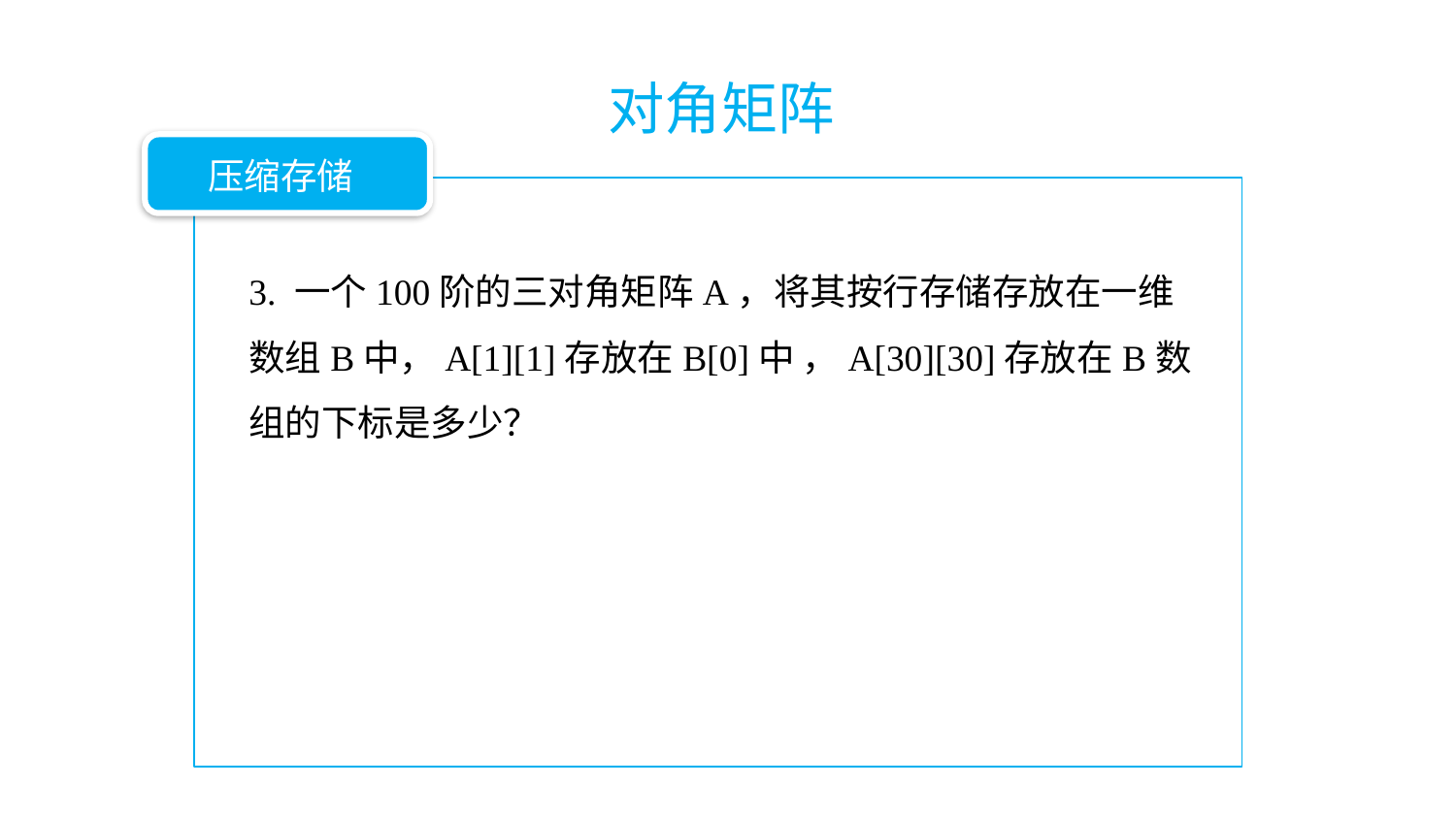

对角矩阵

压缩存储
3. 一个100阶的三对角矩阵A，将其按行存储存放在一维数组B中，A[1][1]存放在B[0]中 ，A[30][30]存放在B数组的下标是多少？
18